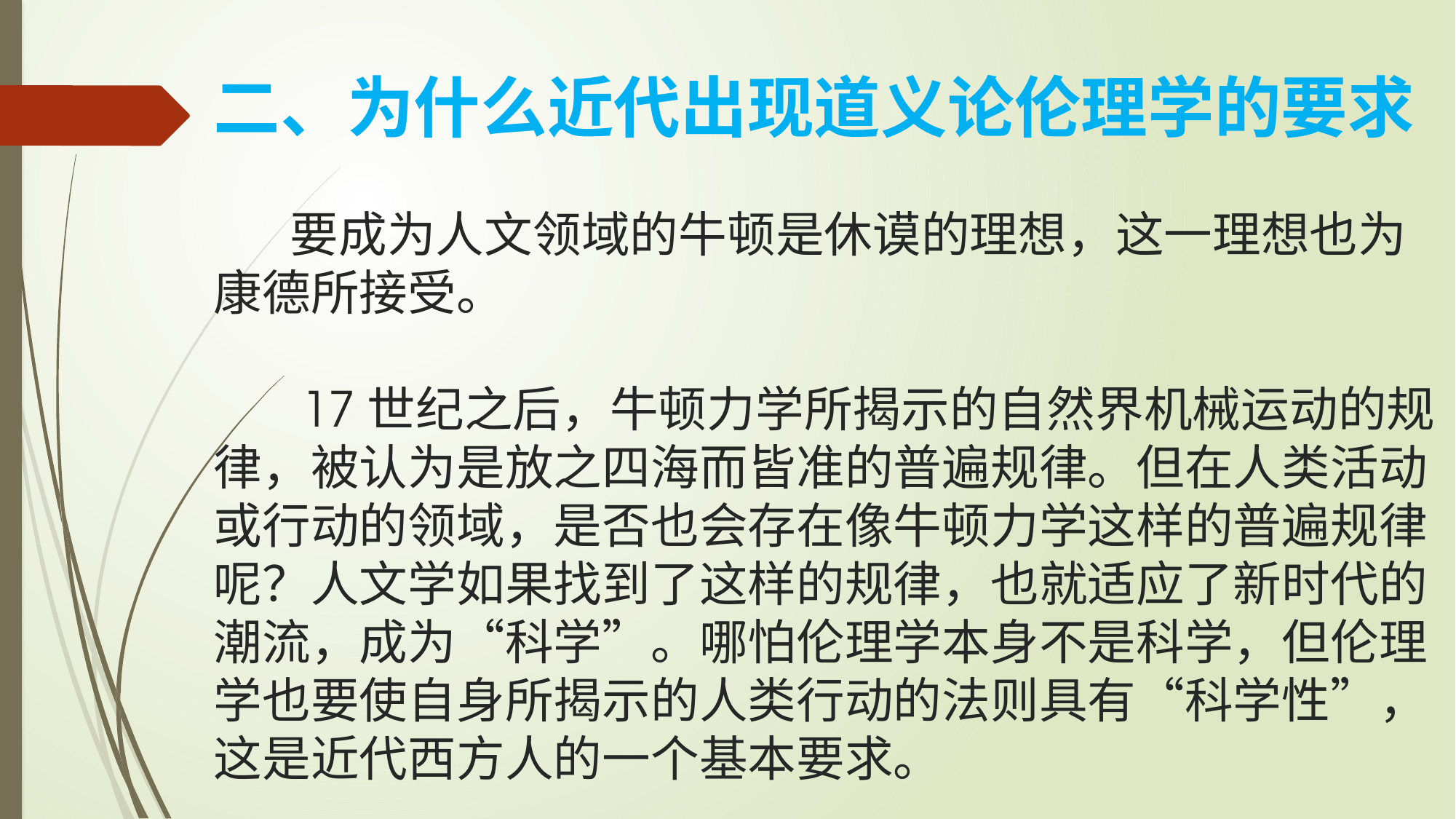

# 二、为什么近代出现道义论伦理学的要求   要成为人文领域的牛顿是休谟的理想，这一理想也为康德所接受。        17世纪之后，牛顿力学所揭示的自然界机械运动的规律，被认为是放之四海而皆准的普遍规律。但在人类活动或行动的领域，是否也会存在像牛顿力学这样的普遍规律呢？人文学如果找到了这样的规律，也就适应了新时代的潮流，成为“科学”。哪怕伦理学本身不是科学，但伦理学也要使自身所揭示的人类行动的法则具有“科学性”，这是近代西方人的一个基本要求。